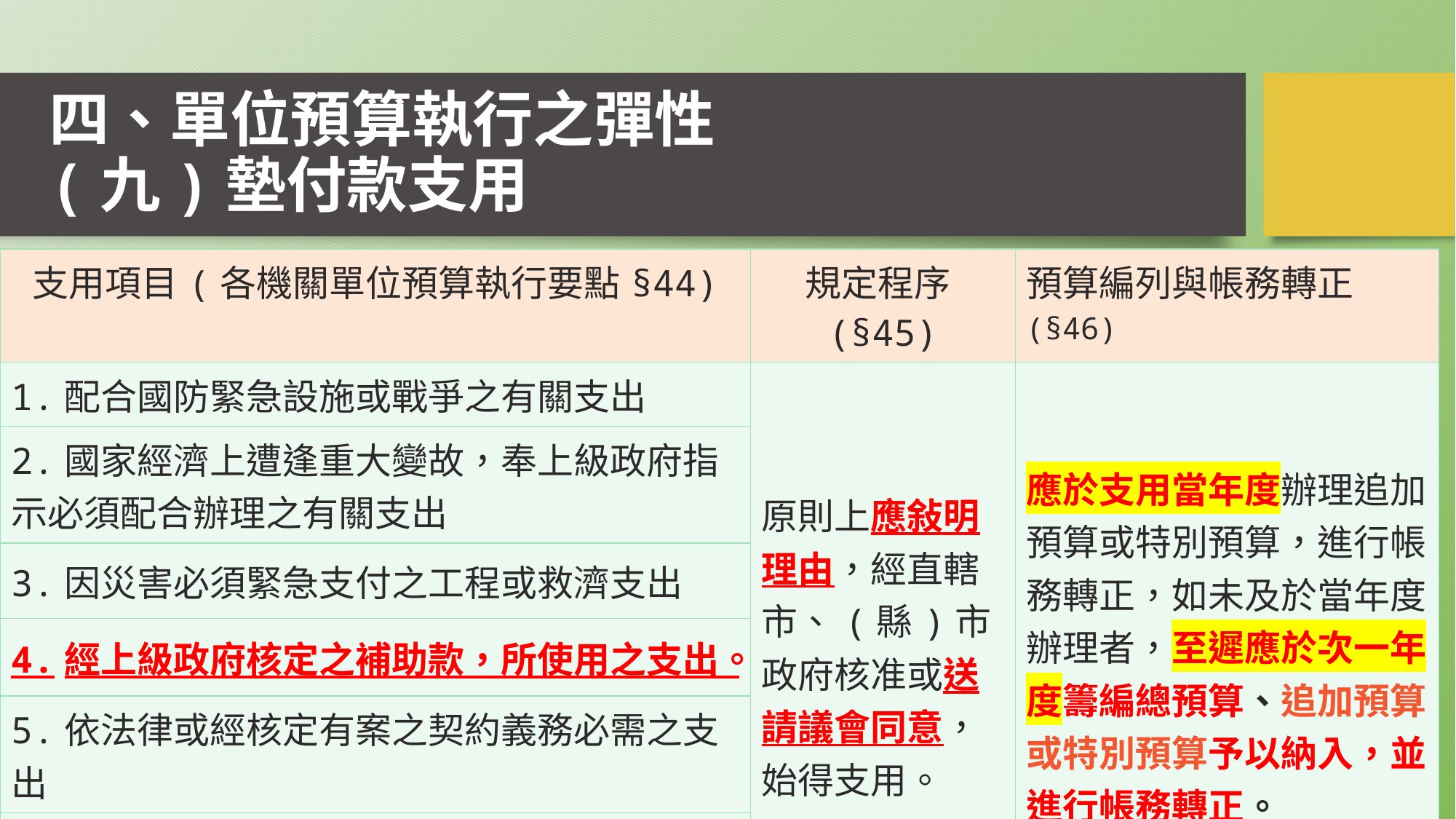

# 四、單位預算執行之彈性 (九)墊付款支用
| 支用項目(各機關單位預算執行要點§44) | 規定程序(§45) | 預算編列與帳務轉正(§46) |
| --- | --- | --- |
| 1.配合國防緊急設施或戰爭之有關支出 | 原則上應敍明理由，經直轄市、(縣)市政府核准或送請議會同意，始得支用。 | 應於支用當年度辦理追加預算或特別預算，進行帳務轉正，如未及於當年度辦理者，至遲應於次一年度籌編總預算、追加預算或特別預算予以納入，並進行帳務轉正。 |
| 2.國家經濟上遭逢重大變故，奉上級政府指示必須配合辦理之有關支出 |  |  |
| 3.因災害必須緊急支付之工程或救濟支出 |  |  |
| 4.經上級政府核定之補助款，所使用之支出。 |  |  |
| 5.依法律或經核定有案之契約義務必需之支出 |  |  |
| 6.配合上級或同級政府施政需要而核定必須分擔且須及時使用之支出。 |  |  |